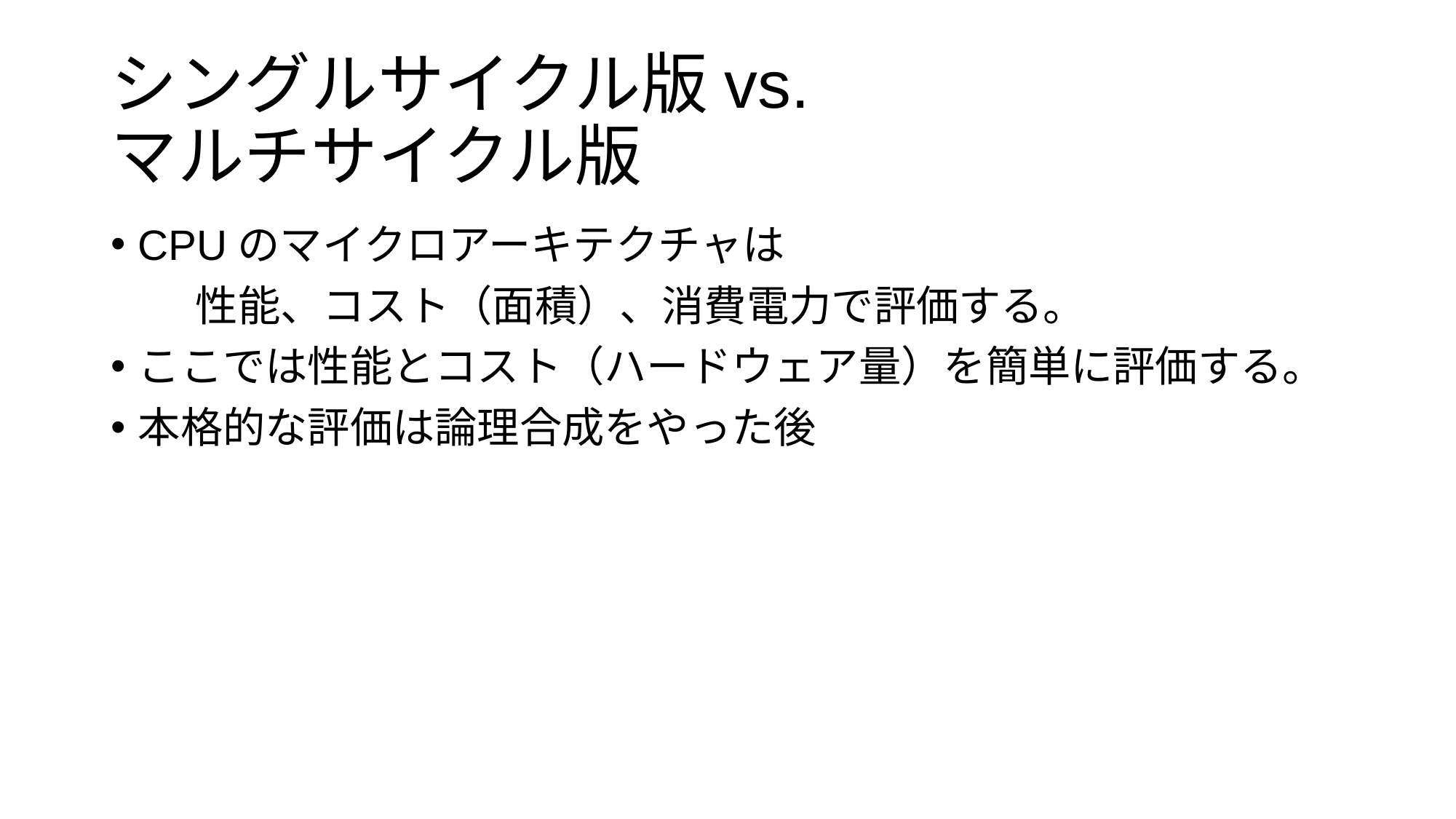

# シングルサイクル版vs. マルチサイクル版
CPUのマイクロアーキテクチャは
　　性能、コスト（面積）、消費電力で評価する。
ここでは性能とコスト（ハードウェア量）を簡単に評価する。
本格的な評価は論理合成をやった後